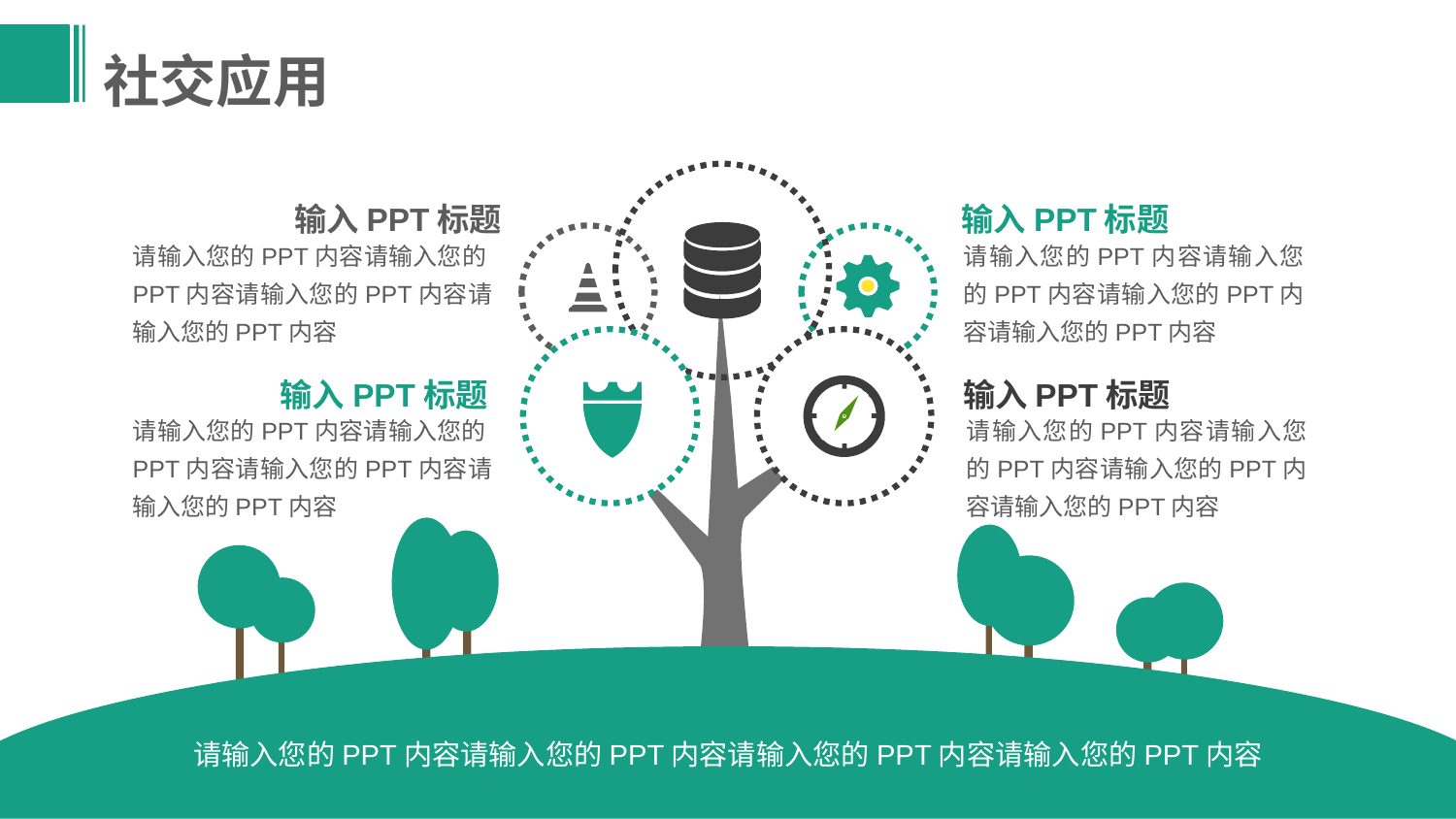

社交应用

输入PPT标题
输入PPT标题

请输入您的PPT内容请输入您的PPT内容请输入您的PPT内容请输入您的PPT内容
请输入您的PPT内容请输入您的PPT内容请输入您的PPT内容请输入您的PPT内容

输入PPT标题
输入PPT标题
请输入您的PPT内容请输入您的PPT内容请输入您的PPT内容请输入您的PPT内容
请输入您的PPT内容请输入您的PPT内容请输入您的PPT内容请输入您的PPT内容

请输入您的PPT内容请输入您的PPT内容请输入您的PPT内容请输入您的PPT内容